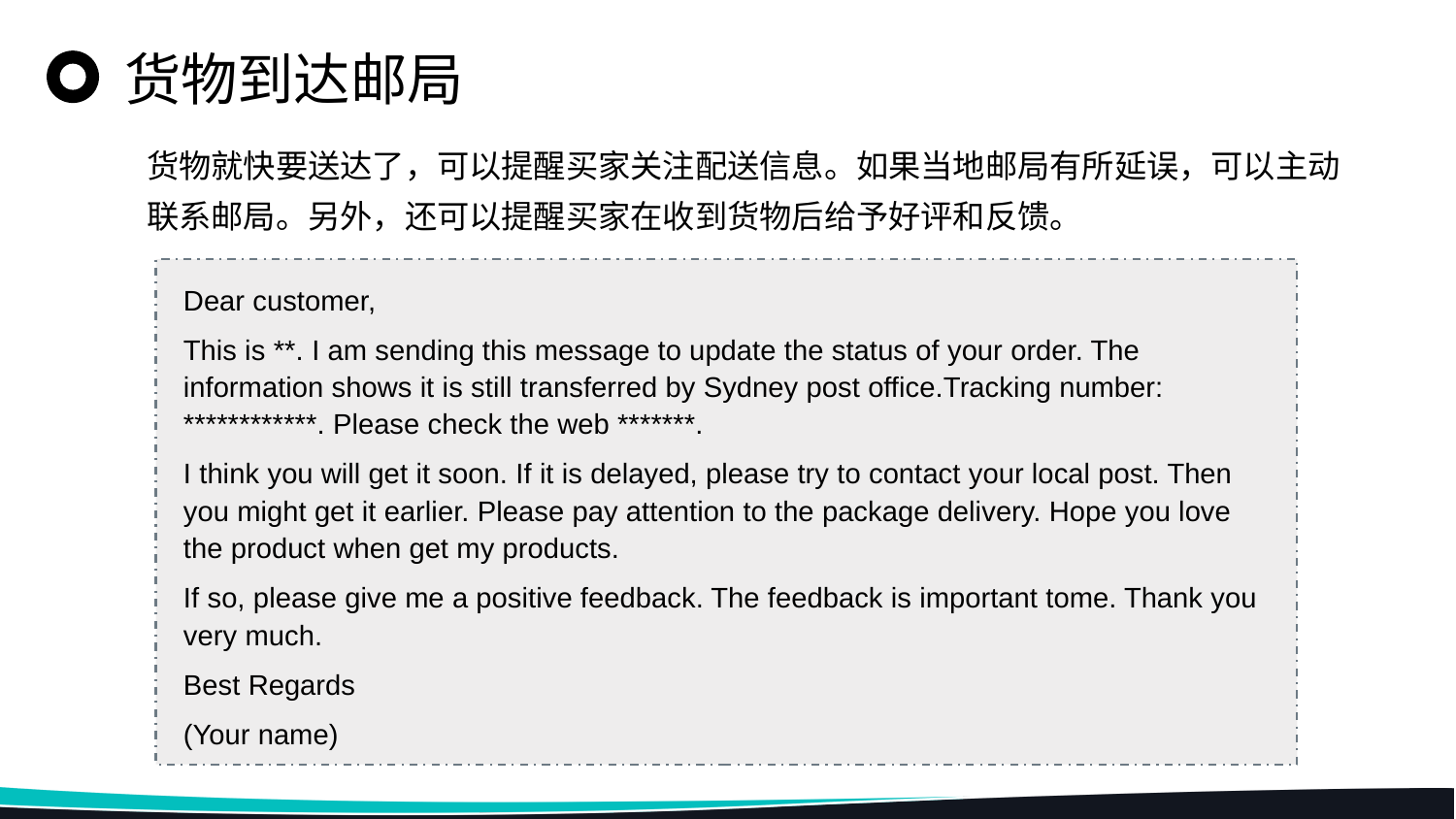

货物到达邮局
货物就快要送达了，可以提醒买家关注配送信息。如果当地邮局有所延误，可以主动联系邮局。另外，还可以提醒买家在收到货物后给予好评和反馈。

Dear customer,
This is **. I am sending this message to update the status of your order. The information shows it is still transferred by Sydney post office.Tracking number: ************. Please check the web *******.
I think you will get it soon. If it is delayed, please try to contact your local post. Then you might get it earlier. Please pay attention to the package delivery. Hope you love the product when get my products.
If so, please give me a positive feedback. The feedback is important tome. Thank you very much.
Best Regards
(Your name)